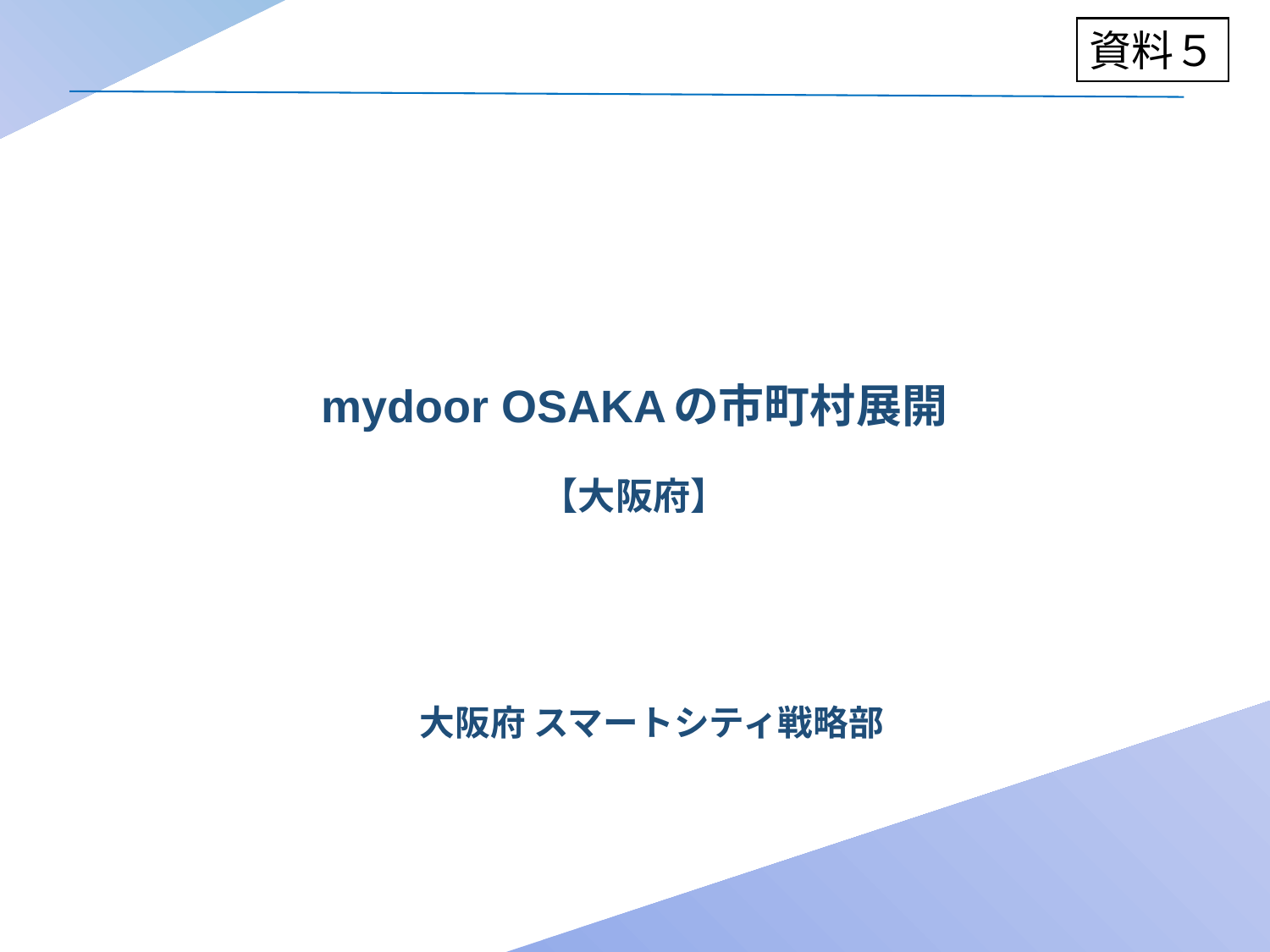

資料５
# mydoor OSAKAの市町村展開 【大阪府】
大阪府 スマートシティ戦略部